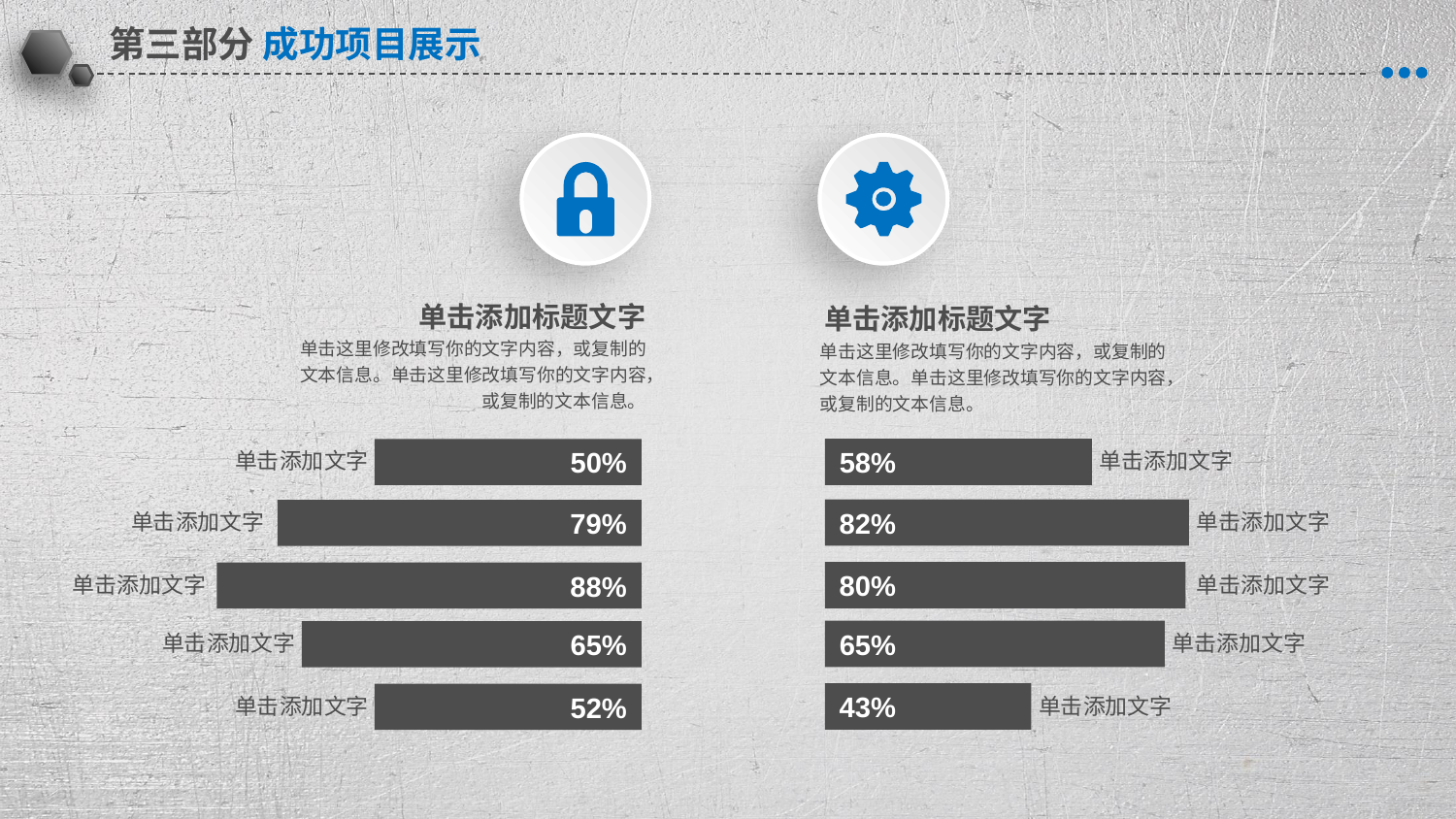

单击添加标题文字
单击这里修改填写你的文字内容，或复制的文本信息。单击这里修改填写你的文字内容，或复制的文本信息。
单击添加标题文字
单击这里修改填写你的文字内容，或复制的文本信息。单击这里修改填写你的文字内容，或复制的文本信息。
58%
50%
单击添加文字
单击添加文字
82%
79%
单击添加文字
单击添加文字
80%
88%
单击添加文字
单击添加文字
65%
65%
单击添加文字
单击添加文字
43%
52%
单击添加文字
单击添加文字